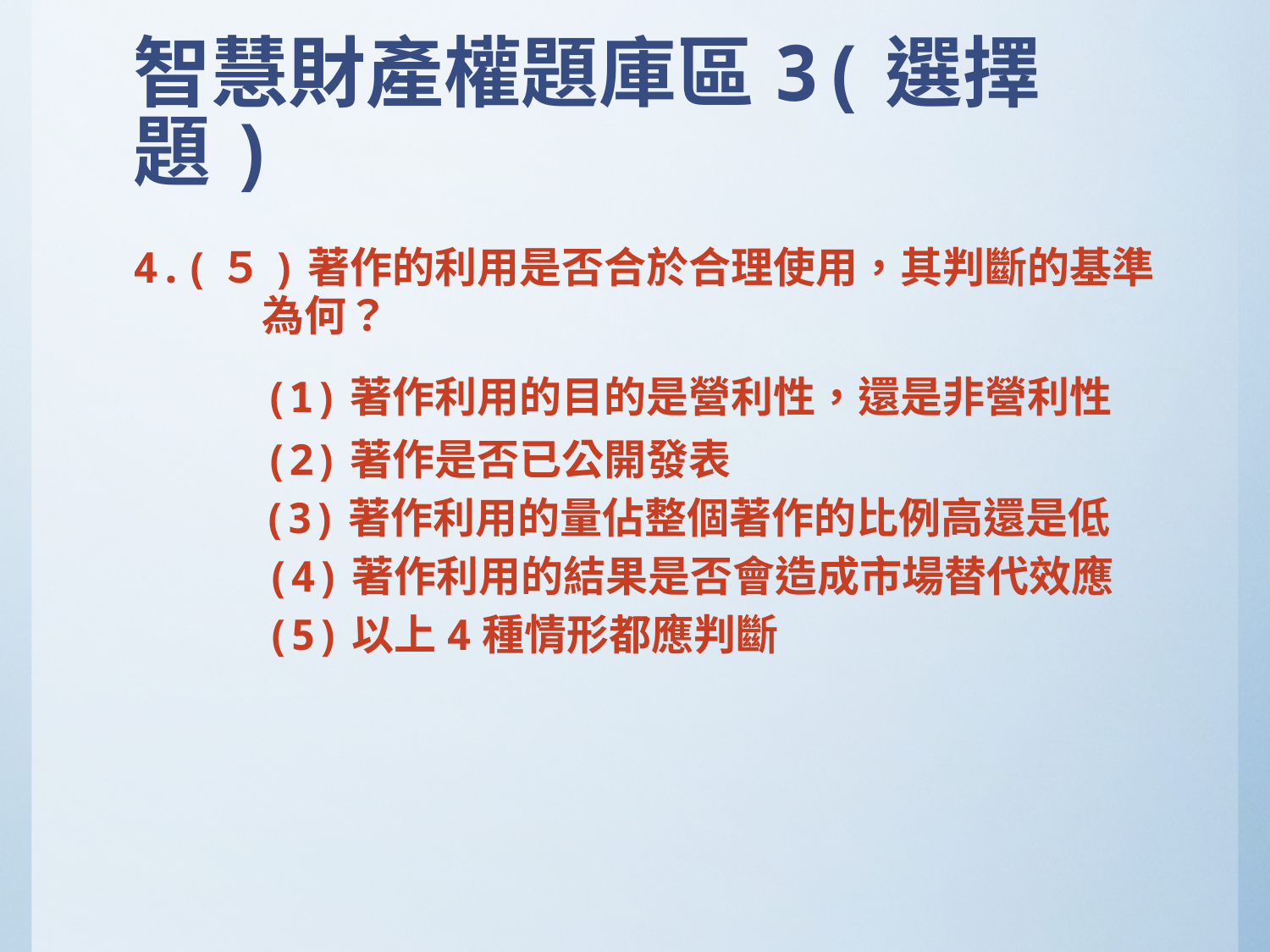

# 智慧財產權題庫區3(選擇題)
4.(５)著作的利用是否合於合理使用，其判斷的基準為何？
(1)著作利用的目的是營利性，還是非營利性
(2)著作是否已公開發表
(3)著作利用的量佔整個著作的比例高還是低
(4)著作利用的結果是否會造成市場替代效應
(5)以上4種情形都應判斷